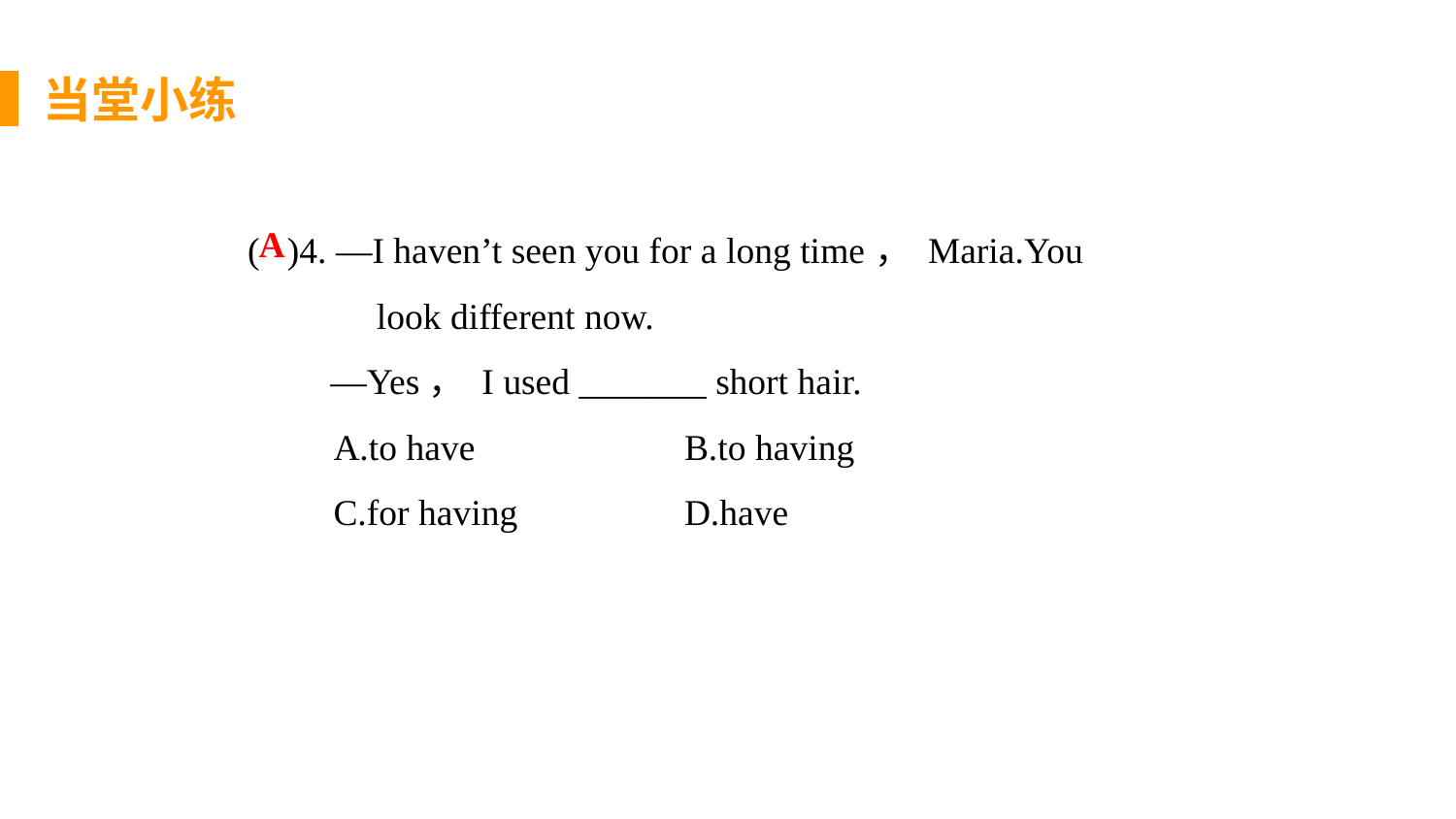

当堂小练

(   )4. —I haven’t seen you for a long time， Maria.You
              look different now.
         —Yes， I used _______ short hair.
A.to have     		B.to having
C.for having        	D.have
A